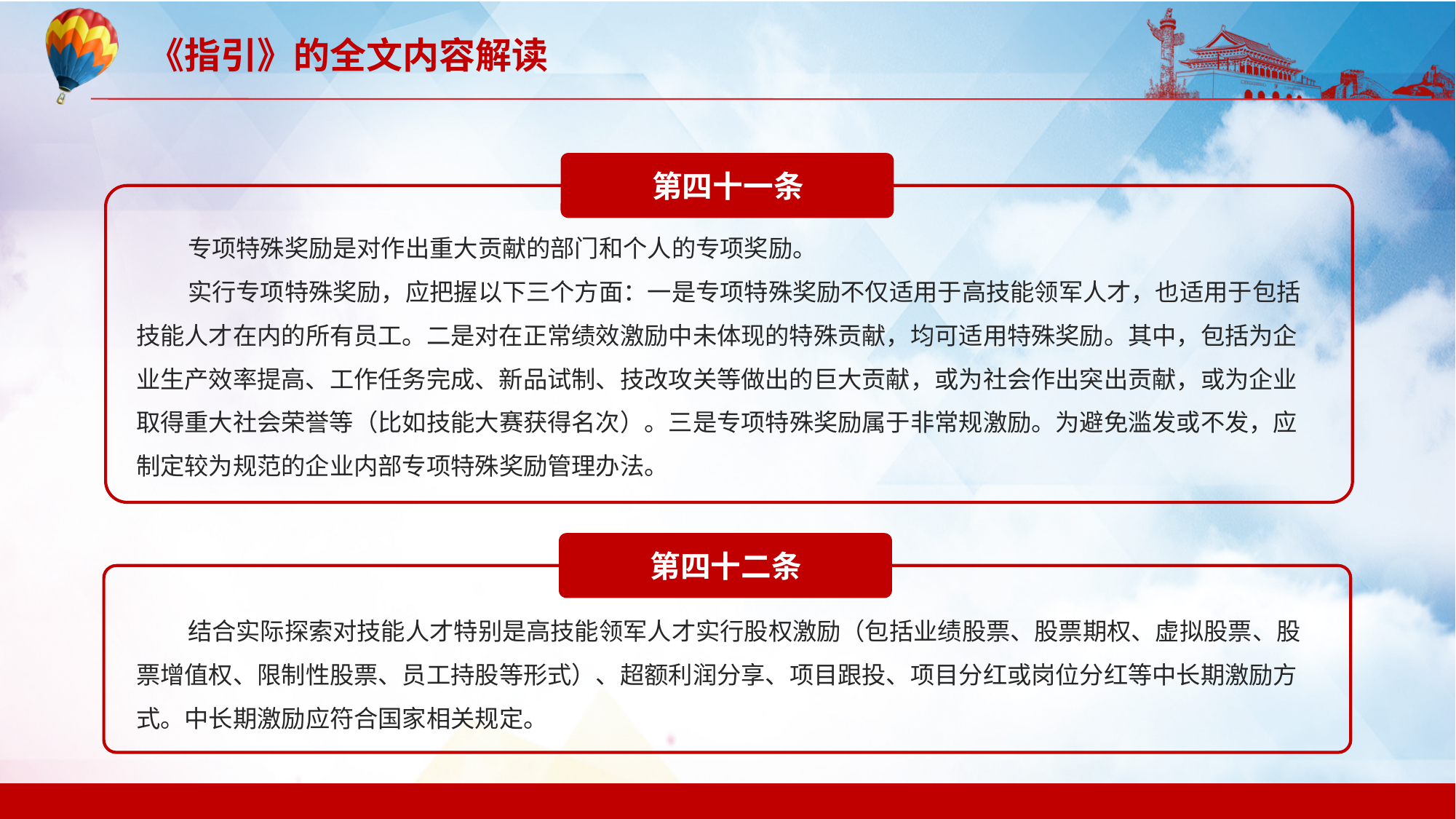

第四十一条

专项特殊奖励是对作出重大贡献的部门和个人的专项奖励。
实行专项特殊奖励，应把握以下三个方面：一是专项特殊奖励不仅适用于高技能领军人才，也适用于包括技能人才在内的所有员工。二是对在正常绩效激励中未体现的特殊贡献，均可适用特殊奖励。其中，包括为企业生产效率提高、工作任务完成、新品试制、技改攻关等做出的巨大贡献，或为社会作出突出贡献，或为企业取得重大社会荣誉等（比如技能大赛获得名次）。三是专项特殊奖励属于非常规激励。为避免滥发或不发，应制定较为规范的企业内部专项特殊奖励管理办法。

第四十二条

结合实际探索对技能人才特别是高技能领军人才实行股权激励（包括业绩股票、股票期权、虚拟股票、股票增值权、限制性股票、员工持股等形式）、超额利润分享、项目跟投、项目分红或岗位分红等中长期激励方式。中长期激励应符合国家相关规定。